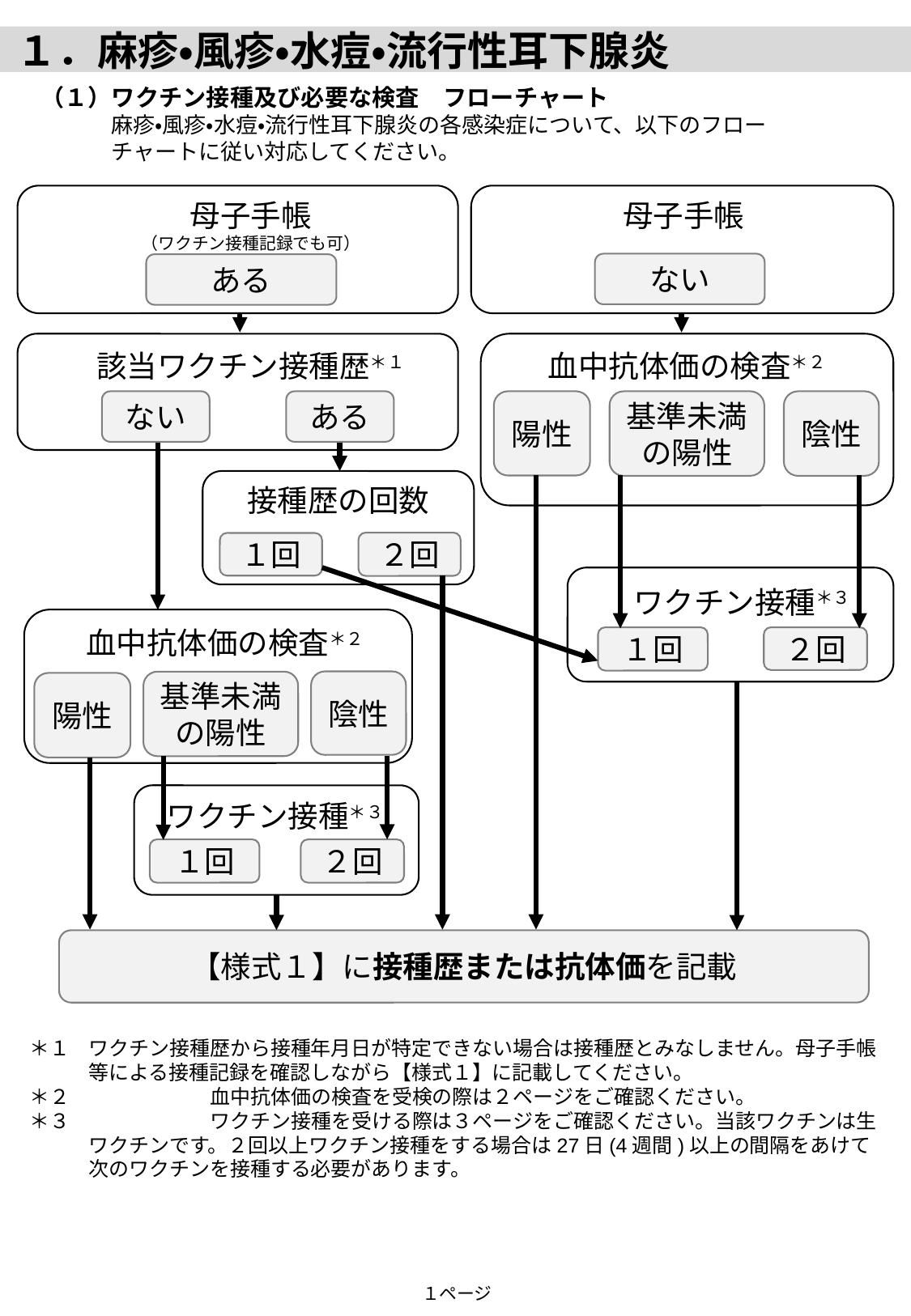

１．麻疹・風疹・水痘・流行性耳下腺炎

（１）ワクチン接種及び必要な検査　フローチャート
麻疹・風疹・水痘・流行性耳下腺炎の各感染症について、以下のフローチャートに従い対応してください。

母子手帳
（ワクチン接種記録でも可）
母子手帳
ない
ある

該当ワクチン接種歴＊１
血中抗体価の検査＊２
ない
ある
陽性
基準未満の陽性
陰性

接種歴の回数
２回
１回

ワクチン接種＊３

血中抗体価の検査＊２
１回
２回
陰性
基準未満の陽性
陽性

ワクチン接種＊３
２回
１回
【様式１】に接種歴または抗体価を記載
＊１	ワクチン接種歴から接種年月日が特定できない場合は接種歴とみなしません。母子手帳等による接種記録を確認しながら【様式１】に記載してください。
＊２		血中抗体価の検査を受検の際は２ページをご確認ください。
＊３		ワクチン接種を受ける際は３ページをご確認ください。当該ワクチンは生ワクチンです。２回以上ワクチン接種をする場合は27日(4週間)以上の間隔をあけて次のワクチンを接種する必要があります。
１ページ